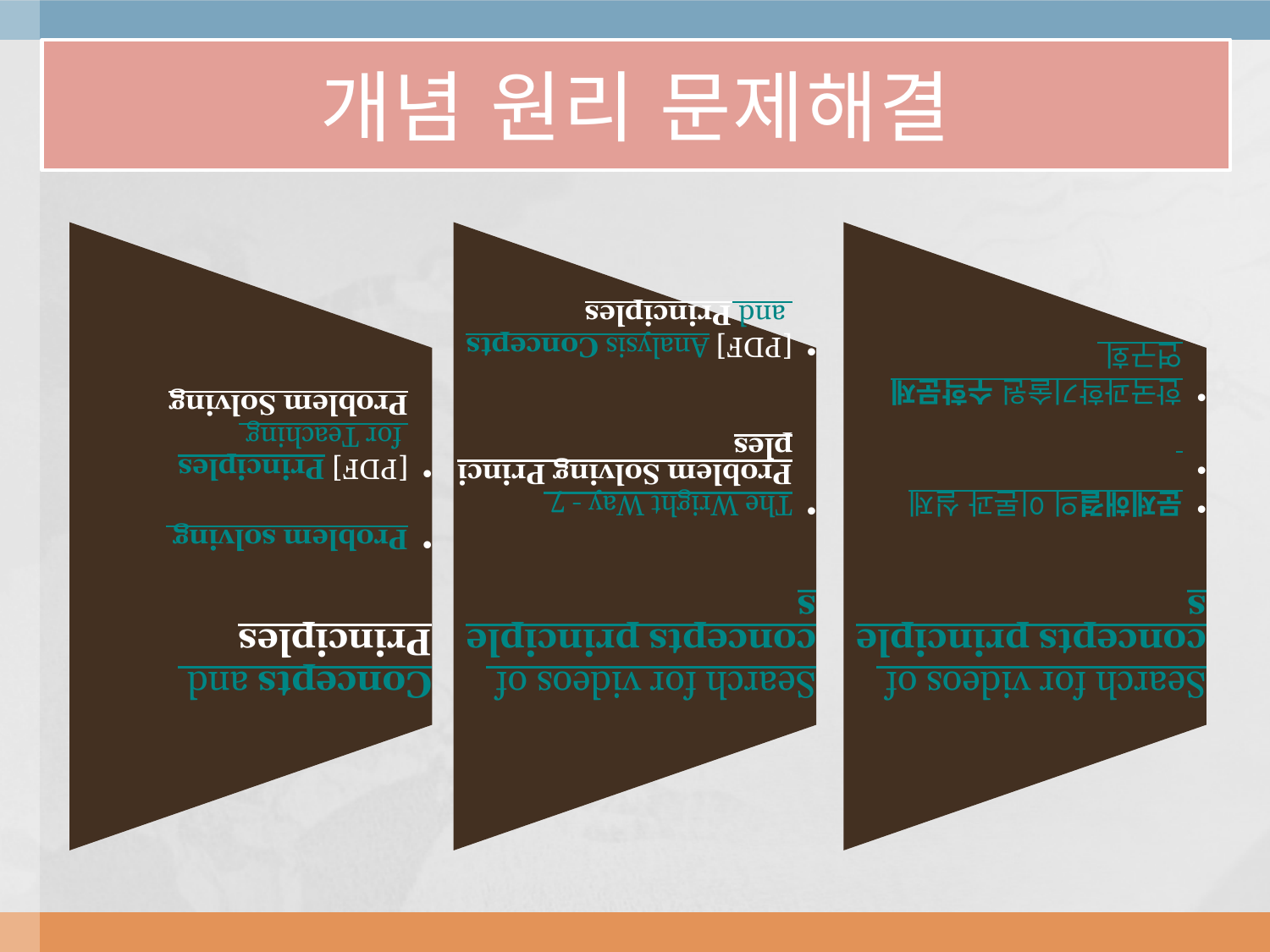

# 개념 원리 문제해결
Concepts and Principles

Problem solving

[PDF] Principles for Teaching Problem Solving

Search for videos of concepts principles

The Wright Way - 7 Problem Solving Principles

[PDF] Analysis Concepts and Principles
Search for videos of concepts principles

문제해결의 이론과 실제

한국과학기술원 수학문제연구회